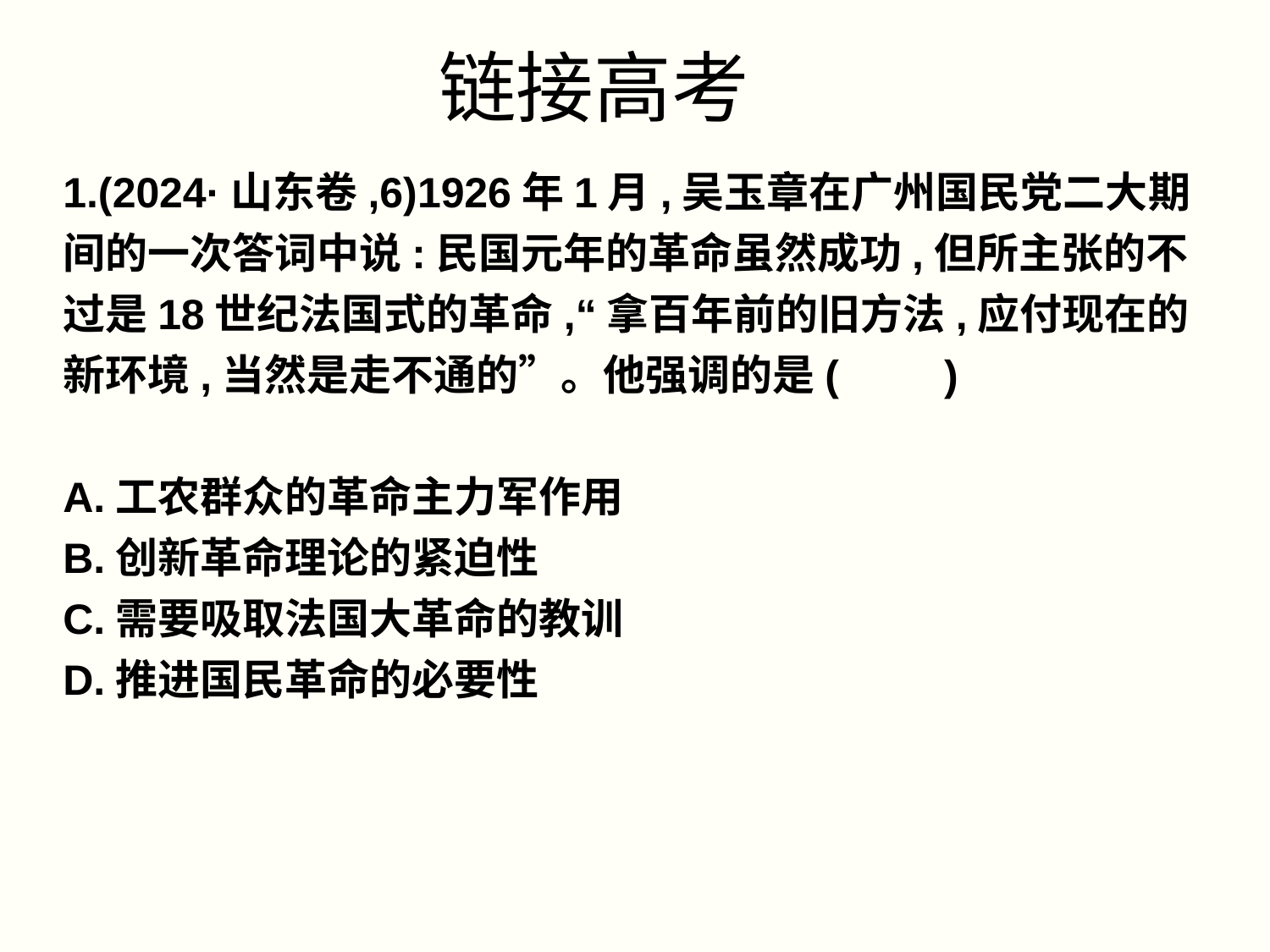

# 链接高考
1.(2024·山东卷,6)1926年1月,吴玉章在广州国民党二大期间的一次答词中说:民国元年的革命虽然成功,但所主张的不过是18世纪法国式的革命,“拿百年前的旧方法,应付现在的新环境,当然是走不通的”。他强调的是(　　)

A.工农群众的革命主力军作用
B.创新革命理论的紧迫性
C.需要吸取法国大革命的教训
D.推进国民革命的必要性